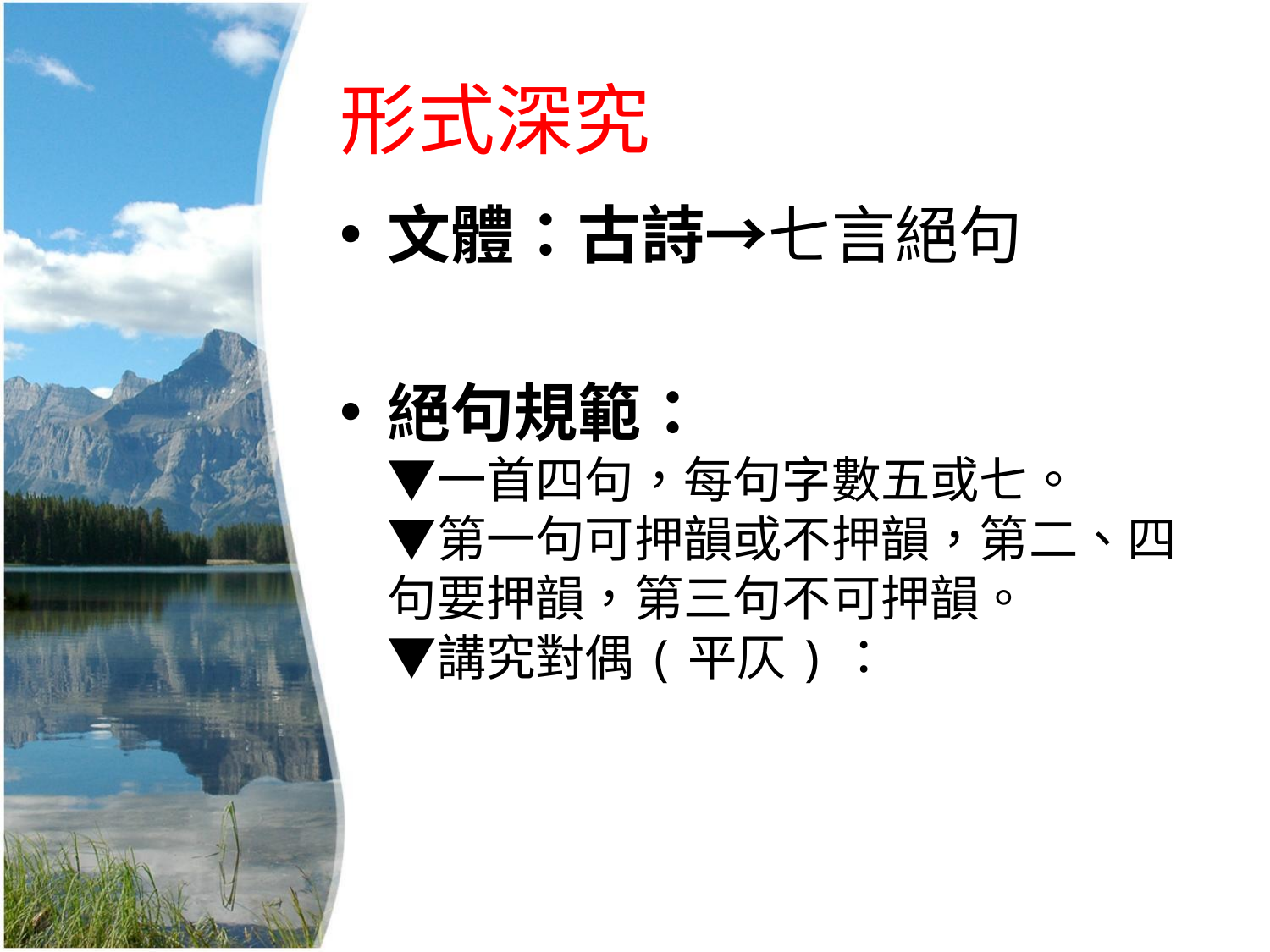

# 形式深究
文體：古詩→七言絕句

絕句規範：
▼一首四句，每句字數五或七。
▼第一句可押韻或不押韻，第二、四句要押韻，第三句不可押韻。
▼講究對偶(平仄)：